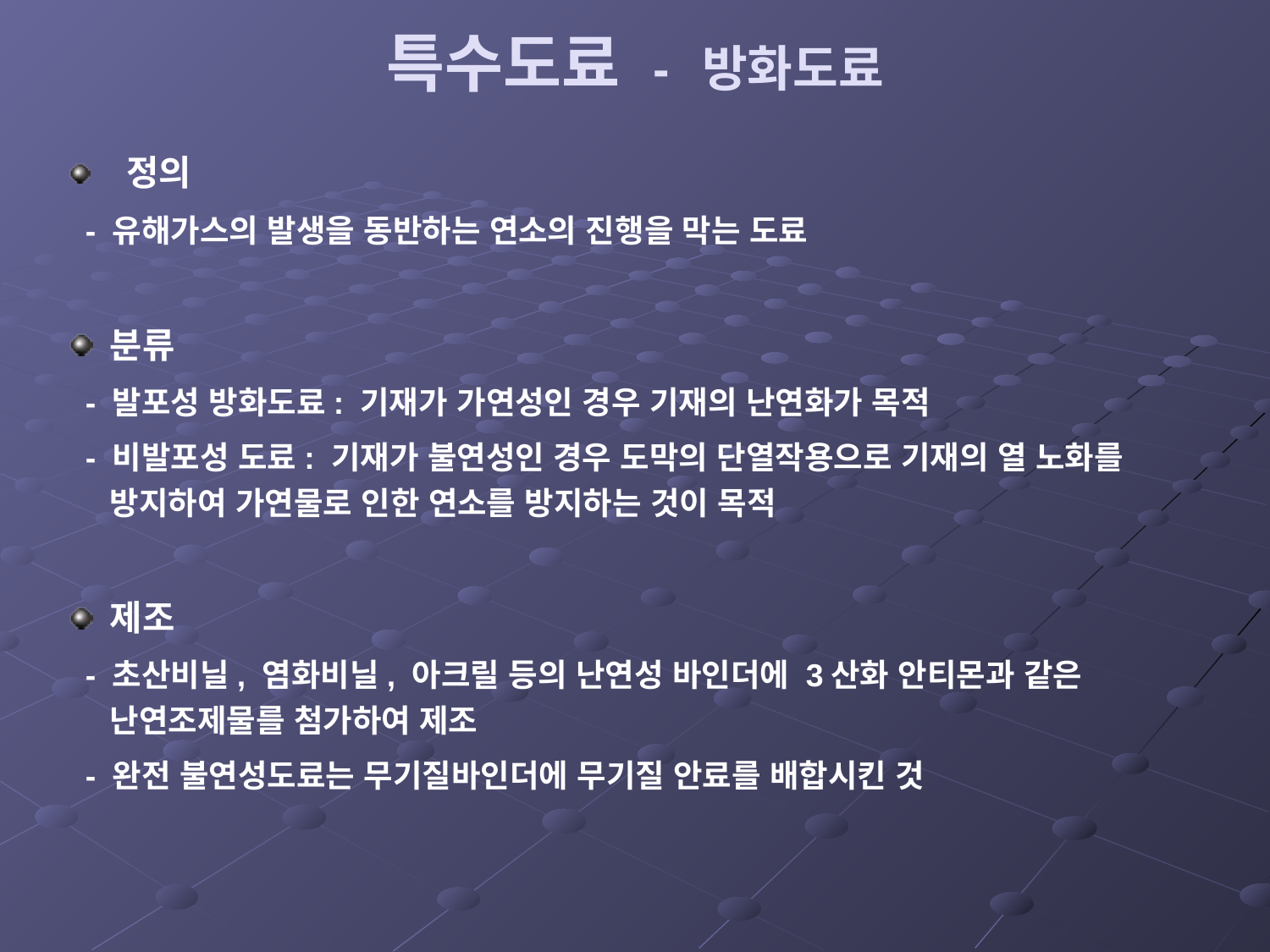

# 특수도료 - 방화도료
 정의
  - 유해가스의 발생을 동반하는 연소의 진행을 막는 도료

분류
  - 발포성 방화도료: 기재가 가연성인 경우 기재의 난연화가 목적
  - 비발포성 도료: 기재가 불연성인 경우 도막의 단열작용으로 기재의 열 노화를 방지하여 가연물로 인한 연소를 방지하는 것이 목적

제조
  - 초산비닐, 염화비닐, 아크릴 등의 난연성 바인더에 3산화 안티몬과 같은 난연조제물를 첨가하여 제조
  - 완전 불연성도료는 무기질바인더에 무기질 안료를 배합시킨 것